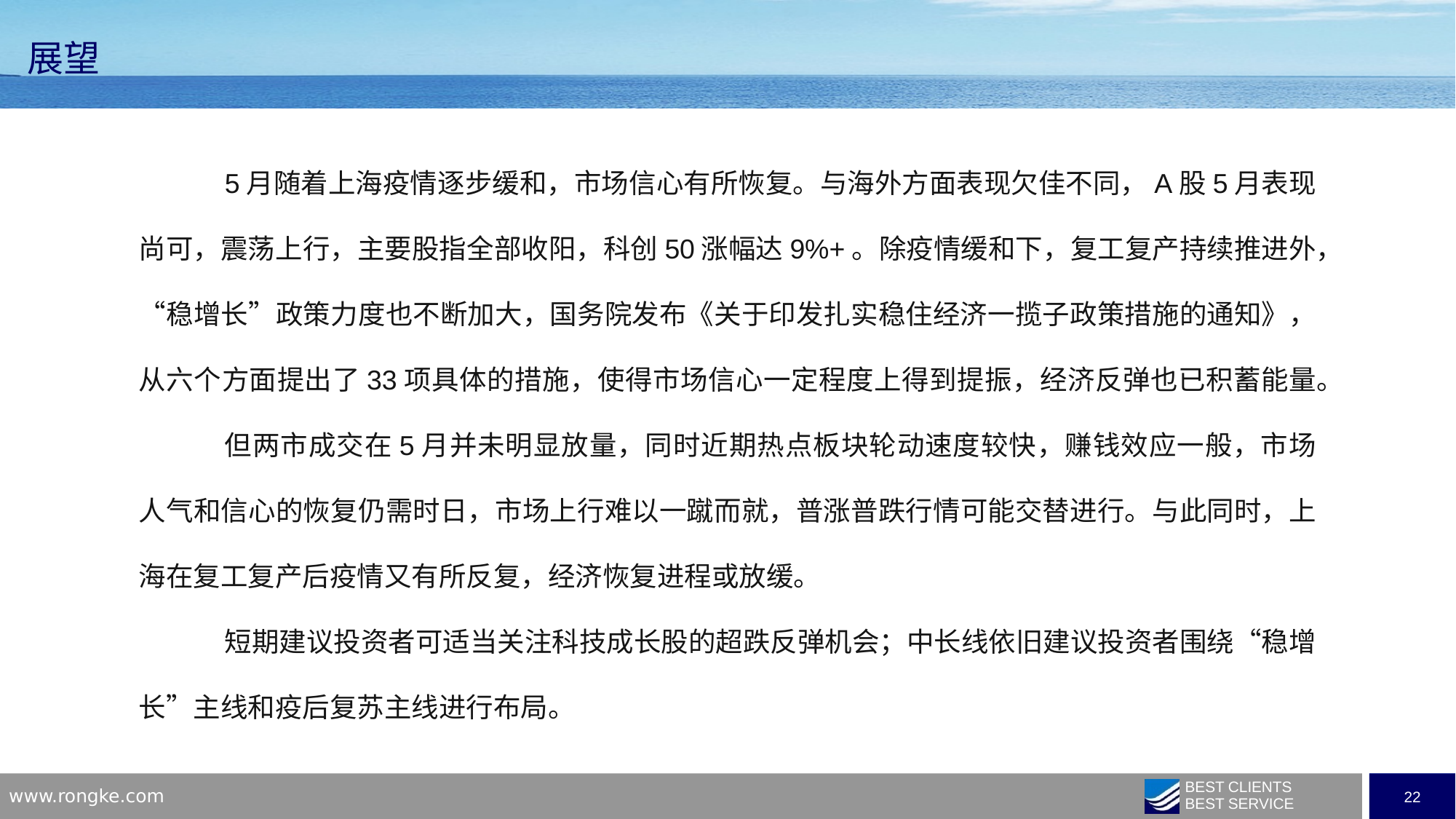

展望
5月随着上海疫情逐步缓和，市场信心有所恢复。与海外方面表现欠佳不同，A股5月表现尚可，震荡上行，主要股指全部收阳，科创50涨幅达9%+。除疫情缓和下，复工复产持续推进外，“稳增长”政策力度也不断加大，国务院发布《关于印发扎实稳住经济一揽子政策措施的通知》，从六个方面提出了33项具体的措施，使得市场信心一定程度上得到提振，经济反弹也已积蓄能量。
但两市成交在5月并未明显放量，同时近期热点板块轮动速度较快，赚钱效应一般，市场人气和信心的恢复仍需时日，市场上行难以一蹴而就，普涨普跌行情可能交替进行。与此同时，上海在复工复产后疫情又有所反复，经济恢复进程或放缓。
短期建议投资者可适当关注科技成长股的超跌反弹机会；中长线依旧建议投资者围绕“稳增长”主线和疫后复苏主线进行布局。